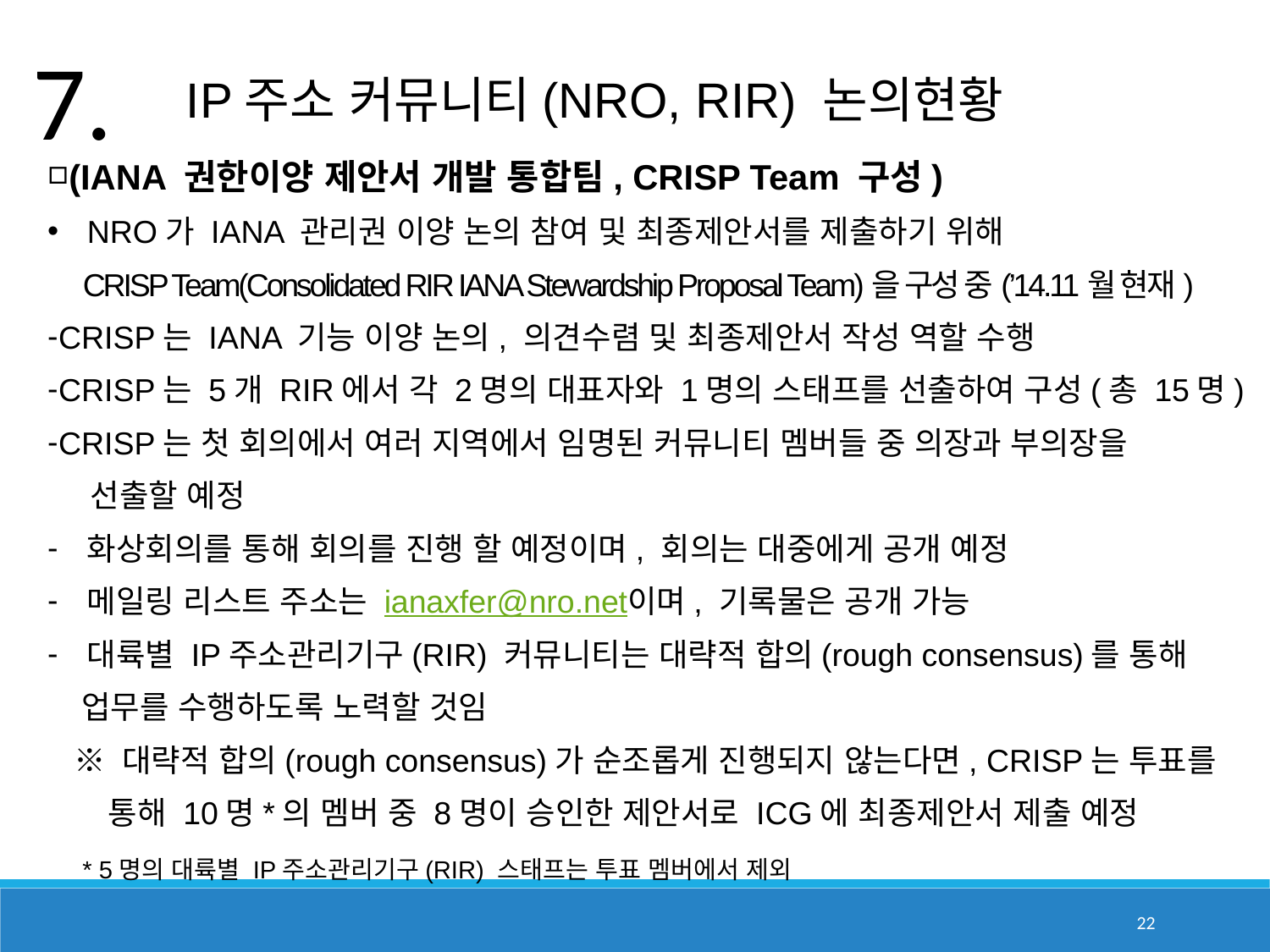

7.
     IP주소 커뮤니티(NRO, RIR) 논의현황
(IANA 권한이양 제안서 개발 통합팀, CRISP Team 구성)
NRO가 IANA 관리권 이양 논의 참여 및 최종제안서를 제출하기 위해
    CRISP Team(Consolidated RIR IANA Stewardship Proposal Team)을 구성 중(’14.11월 현재)
CRISP는 IANA 기능 이양 논의, 의견수렴 및 최종제안서 작성 역할 수행
CRISP는 5개 RIR에서 각 2명의 대표자와 1명의 스태프를 선출하여 구성(총 15명)
CRISP는 첫 회의에서 여러 지역에서 임명된 커뮤니티 멤버들 중 의장과 부의장을
    선출할 예정
화상회의를 통해 회의를 진행 할 예정이며, 회의는 대중에게 공개 예정
메일링 리스트 주소는 ianaxfer@nro.net이며, 기록물은 공개 가능
대륙별 IP주소관리기구(RIR) 커뮤니티는 대략적 합의(rough consensus)를 통해
   업무를 수행하도록 노력할 것임
   ※ 대략적 합의(rough consensus)가 순조롭게 진행되지 않는다면, CRISP는 투표를
      통해 10명*의 멤버 중 8명이 승인한 제안서로 ICG에 최종제안서 제출 예정
     * 5명의 대륙별 IP주소관리기구(RIR) 스태프는 투표 멤버에서 제외

22